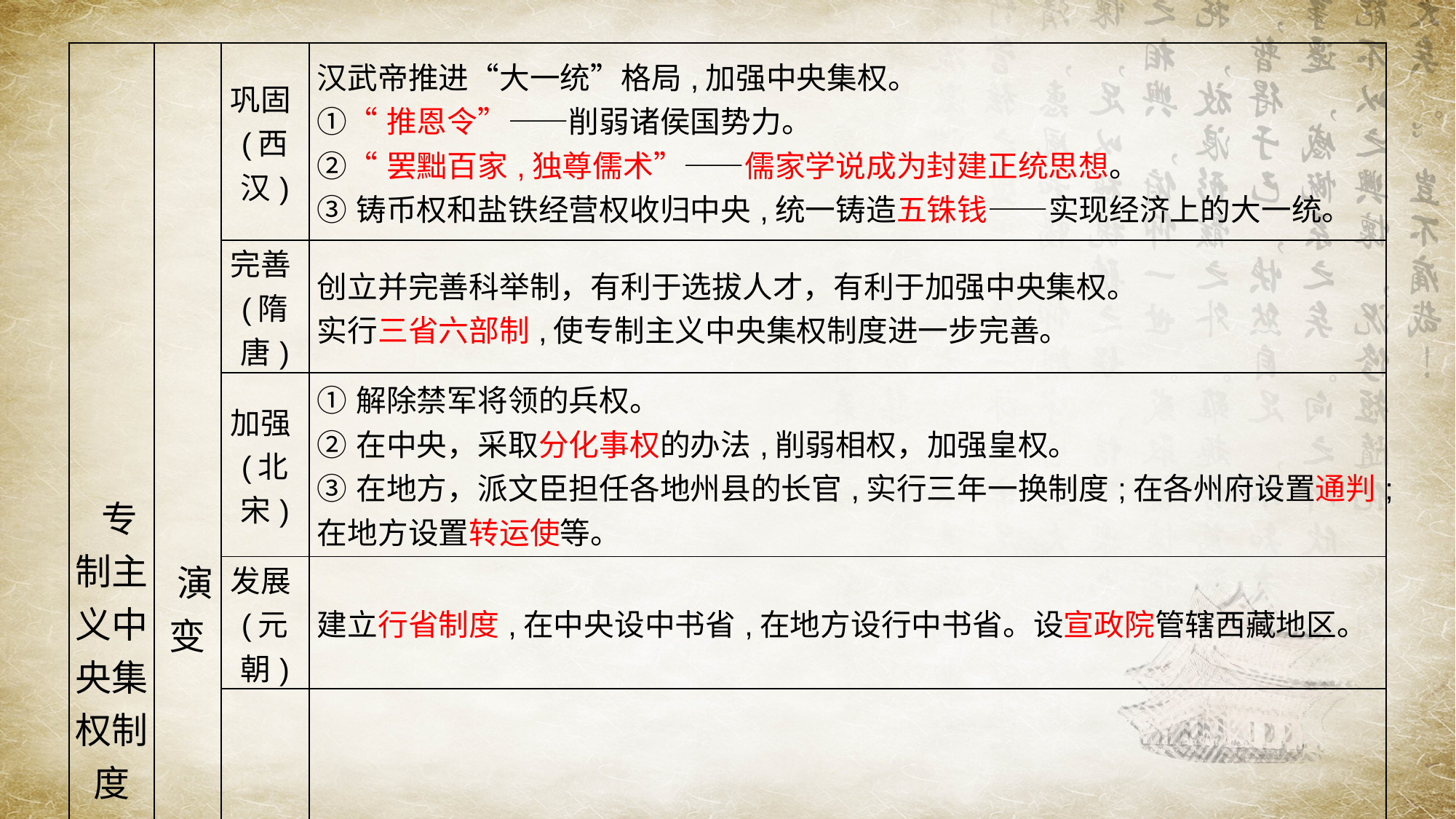

| 专制主义中央集权制度 | 演变 | 巩固(西汉) | 汉武帝推进“大一统”格局,加强中央集权。 ①“推恩令”——削弱诸侯国势力。 ②“罢黜百家,独尊儒术”——儒家学说成为封建正统思想。 ③铸币权和盐铁经营权收归中央,统一铸造五铢钱——实现经济上的大一统。 |
| --- | --- | --- | --- |
|  |  | 完善(隋唐) | 创立并完善科举制，有利于选拔人才，有利于加强中央集权。 实行三省六部制,使专制主义中央集权制度进一步完善。 |
|  |  | 加强(北宋) | ①解除禁军将领的兵权。 ②在中央，采取分化事权的办法,削弱相权，加强皇权。 ③在地方，派文臣担任各地州县的长官,实行三年一换制度;在各州府设置通判;在地方设置转运使等。 |
|  |  | 发展(元朝) | 建立行省制度,在中央设中书省,在地方设行中书省。设宣政院管辖西藏地区。 |
|  |  | 顶峰(明清) | ①明朝:在中央,废丞相,撤中书省,权分六部,设内阁;在地方,废行中书省,设三司;建立厂卫制度,监察官民言行;实行“八股取士”。②清朝:雍正帝时设军机处;大兴“文字狱”，专制主义中央集权达到顶峰。 |